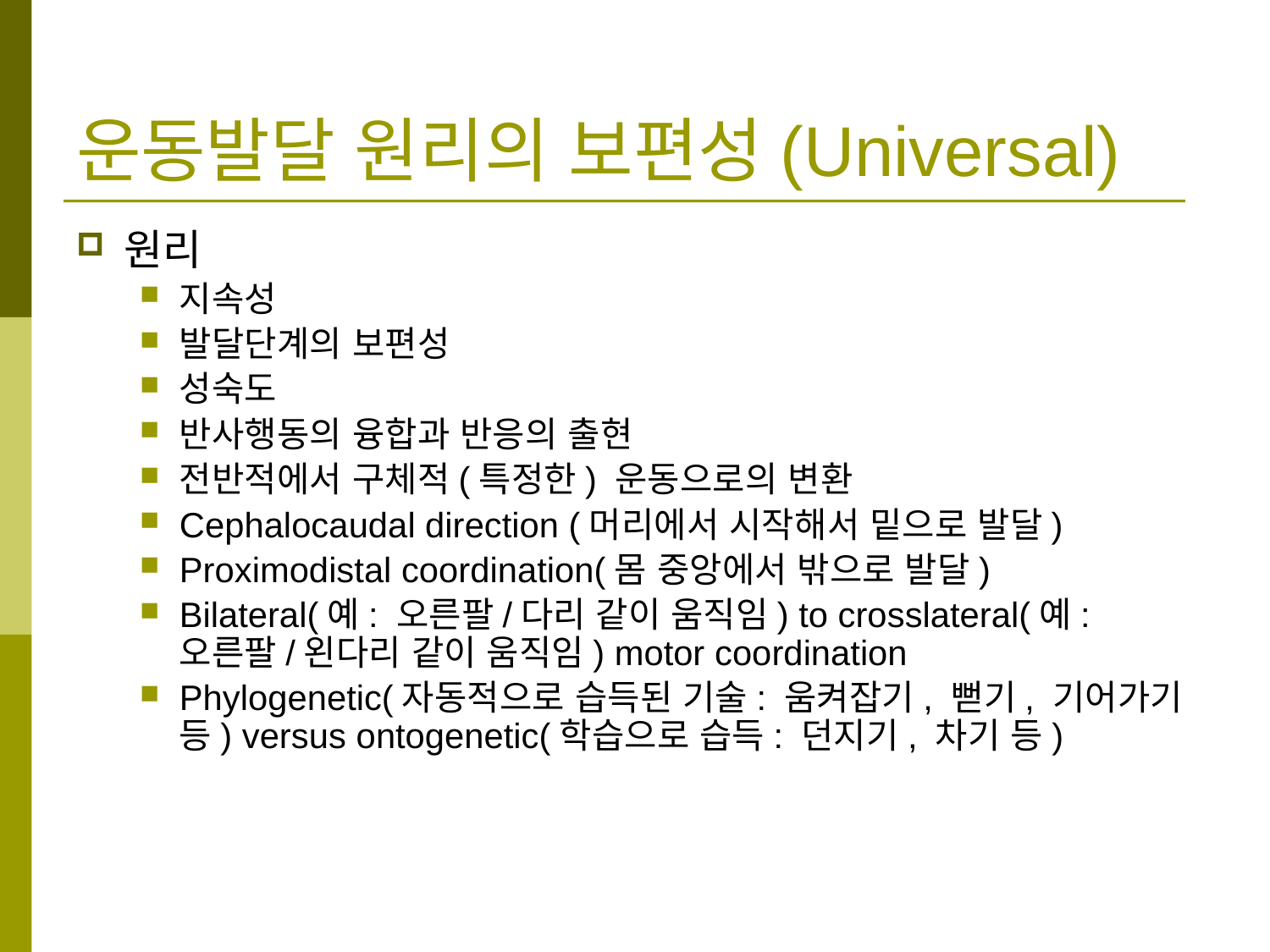

운동발달 원리의 보편성(Universal)
원리
지속성
발달단계의 보편성
성숙도
반사행동의 융합과 반응의 출현
전반적에서 구체적(특정한) 운동으로의 변환
Cephalocaudal direction (머리에서 시작해서 밑으로 발달)
Proximodistal coordination(몸 중앙에서 밖으로 발달)
Bilateral(예: 오른팔/다리 같이 움직임) to crosslateral(예: 오른팔/왼다리 같이 움직임) motor coordination
Phylogenetic(자동적으로 습득된 기술: 움켜잡기, 뻗기, 기어가기 등) versus ontogenetic(학습으로 습득: 던지기, 차기 등)